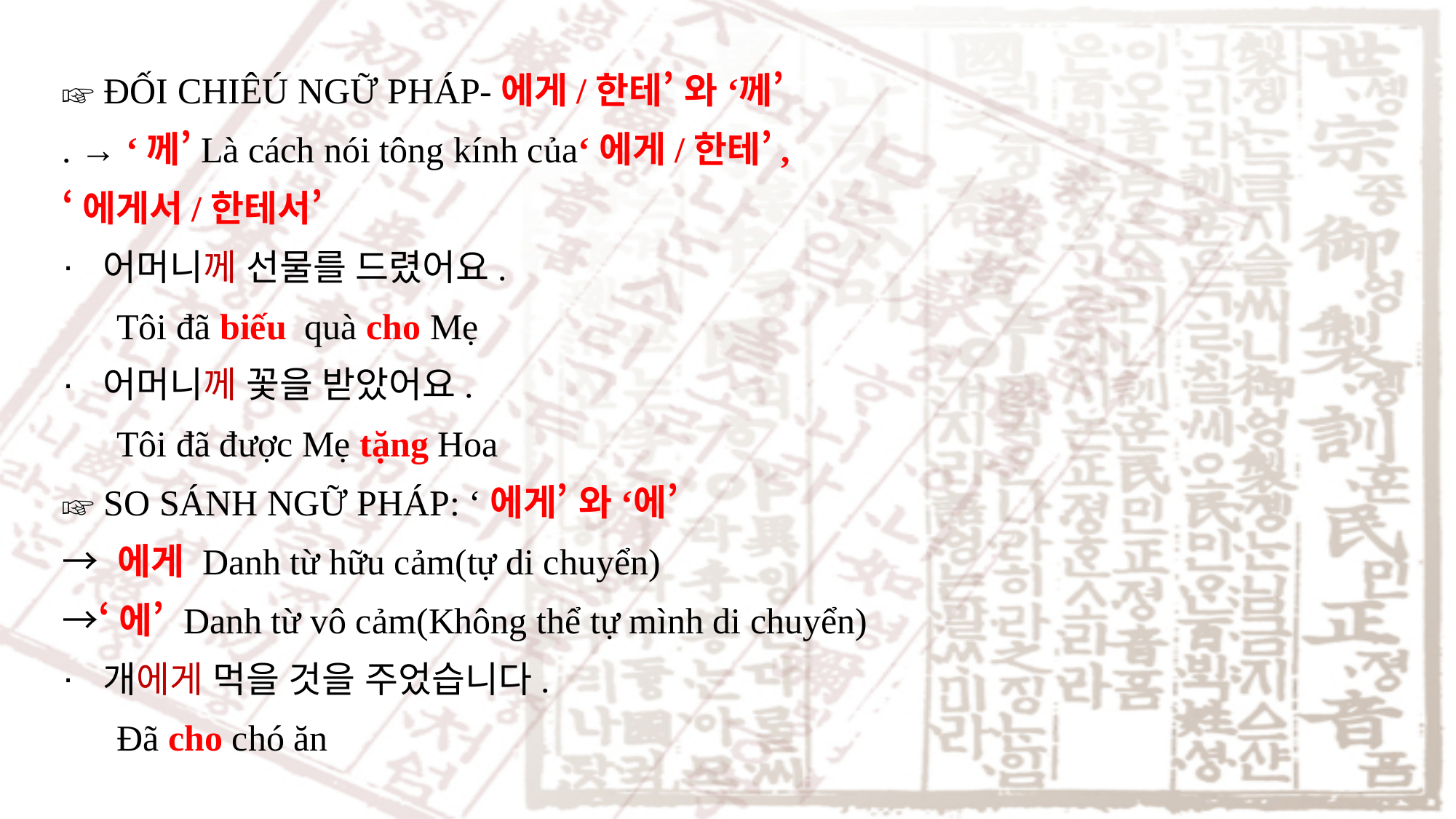

☞ ĐỐI CHIÊÚ NGỮ PHÁP-에게/한테’ 와 ‘께’
. → ‘께’Là cách nói tông kính của‘에게/한테’,
‘에게서/한테서’
어머니께 선물를 드렸어요.
Tôi đã biếu  quà cho Mẹ
어머니께 꽃을 받았어요.
Tôi đã được Mẹ tặng Hoa
☞ SO SÁNH NGỮ PHÁP: ‘에게’ 와 ‘에’
→ 에게 Danh từ hữu cảm(tự di chuyển)
→‘에’ Danh từ vô cảm(Không thể tự mình di chuyển)
개에게 먹을 것을 주었습니다.
Đã cho chó ăn